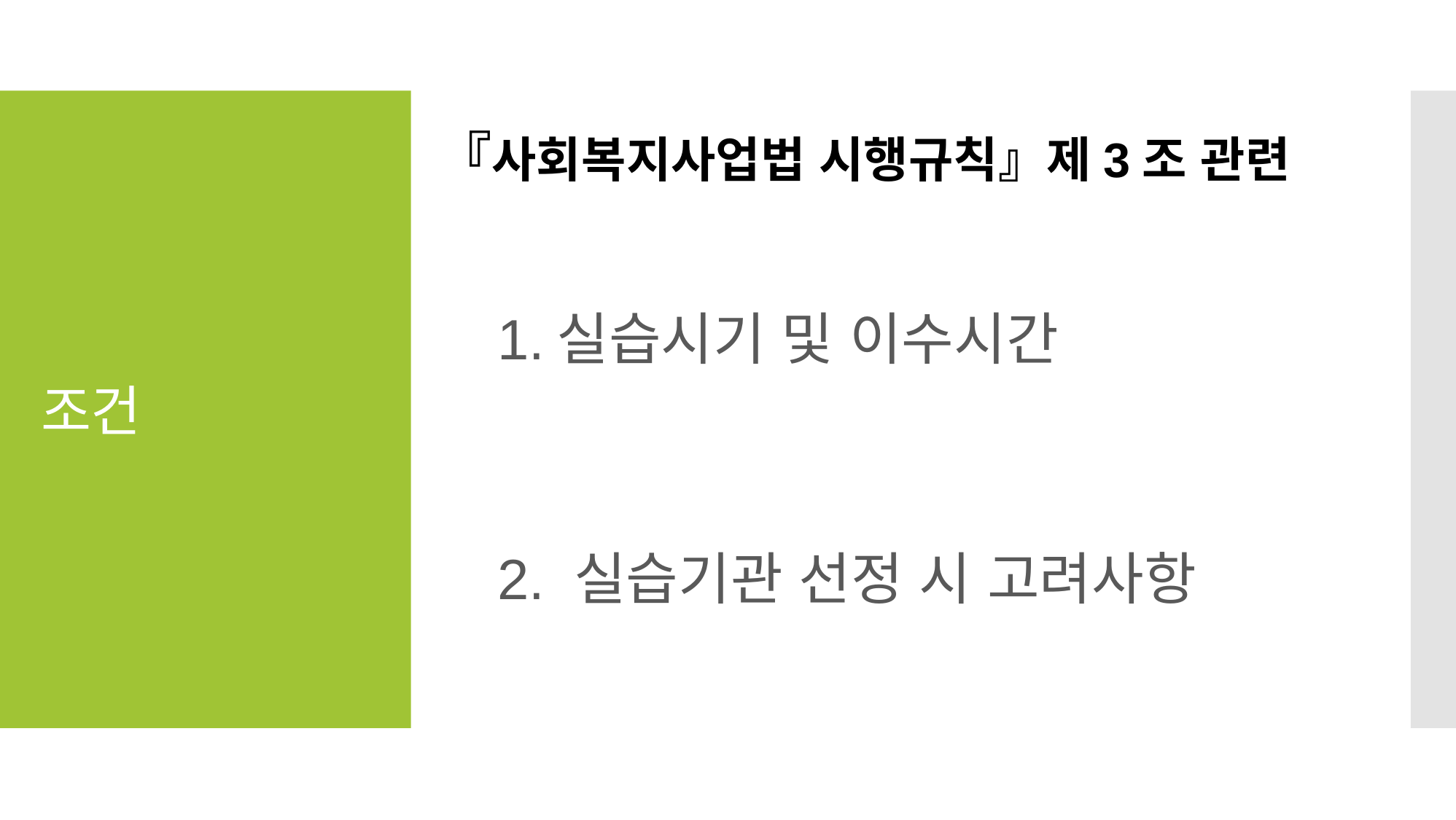

『사회복지사업법 시행규칙』제3조 관련
# 조건
실습시기 및 이수시간

2. 실습기관 선정 시 고려사항